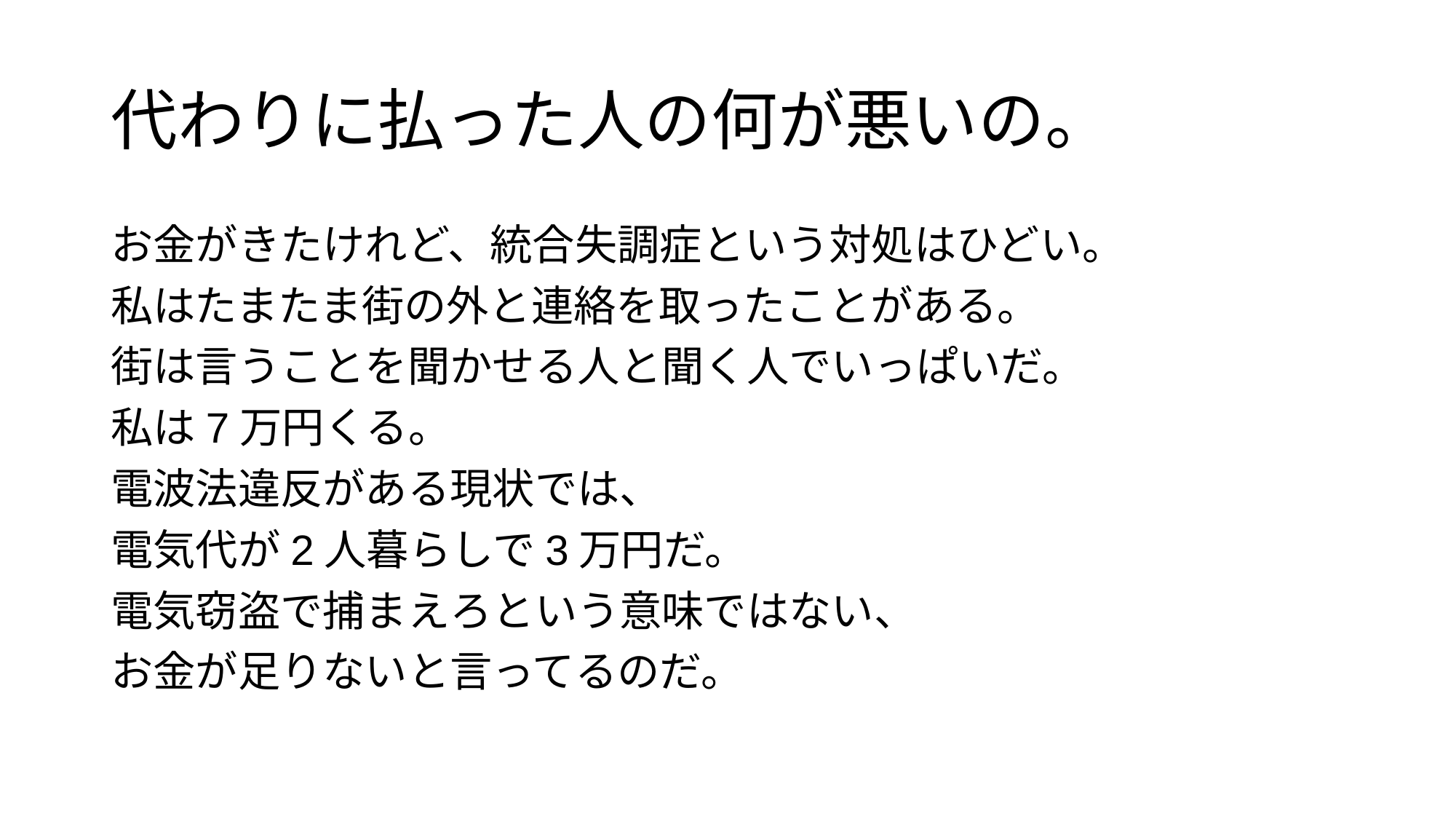

# 代わりに払った人の何が悪いの。
お金がきたけれど、統合失調症という対処はひどい。
私はたまたま街の外と連絡を取ったことがある。
街は言うことを聞かせる人と聞く人でいっぱいだ。
私は7万円くる。
電波法違反がある現状では、
電気代が2人暮らしで3万円だ。
電気窃盗で捕まえろという意味ではない、
お金が足りないと言ってるのだ。